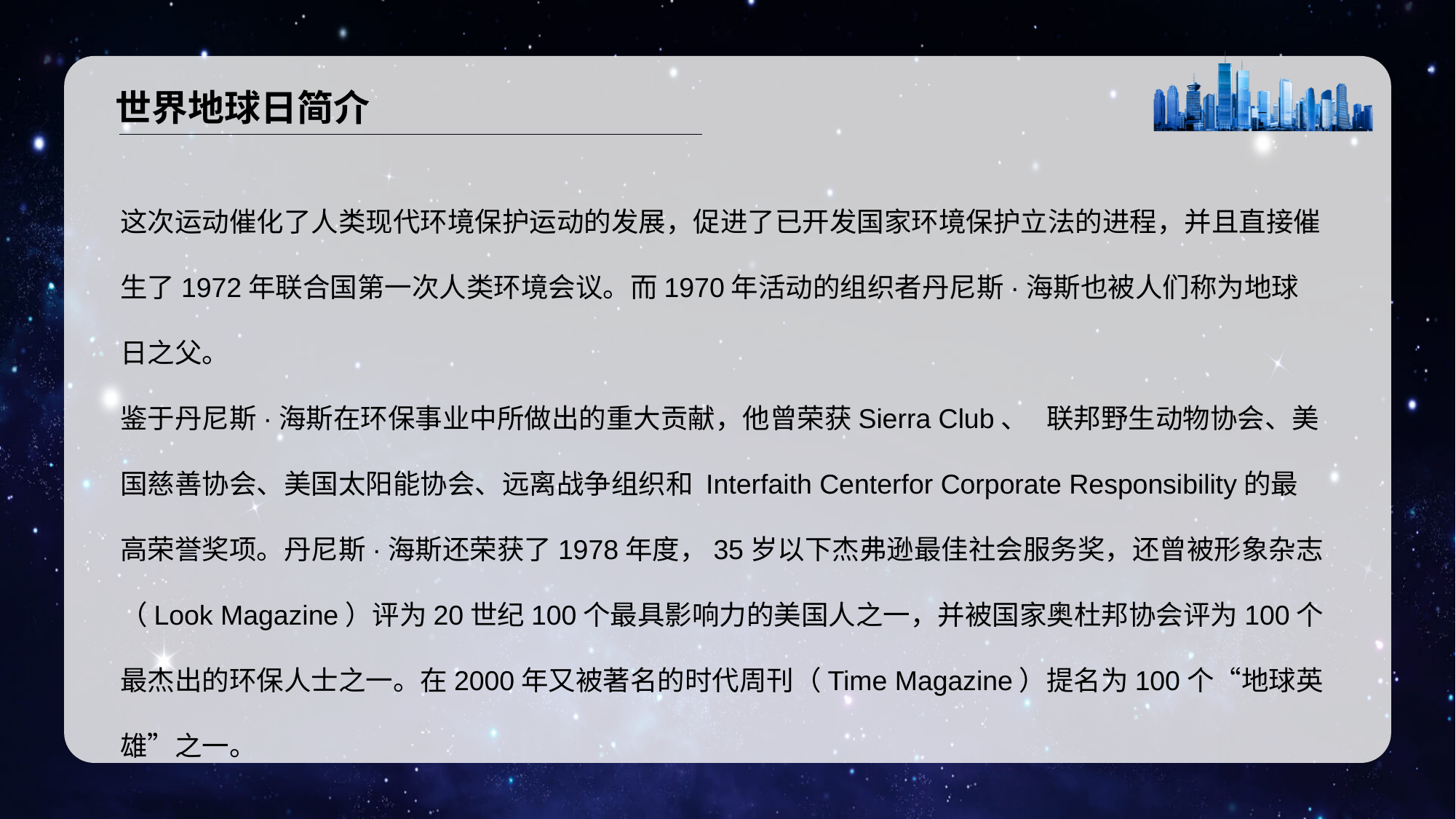

PPT下载 http://www.1ppt.com/xiazai/
世界地球日简介

这次运动催化了人类现代环境保护运动的发展，促进了已开发国家环境保护立法的进程，并且直接催生了1972年联合国第一次人类环境会议。而1970年活动的组织者丹尼斯·海斯也被人们称为地球日之父。
鉴于丹尼斯·海斯在环保事业中所做出的重大贡献，他曾荣获Sierra Club、   联邦野生动物协会、美国慈善协会、美国太阳能协会、远离战争组织和 Interfaith Centerfor Corporate Responsibility的最高荣誉奖项。丹尼斯·海斯还荣获了1978年度，35岁以下杰弗逊最佳社会服务奖，还曾被形象杂志（Look Magazine）评为20世纪100个最具影响力的美国人之一，并被国家奥杜邦协会评为100个最杰出的环保人士之一。在2000年又被著名的时代周刊（Time Magazine）提名为100个“地球英雄”之一。